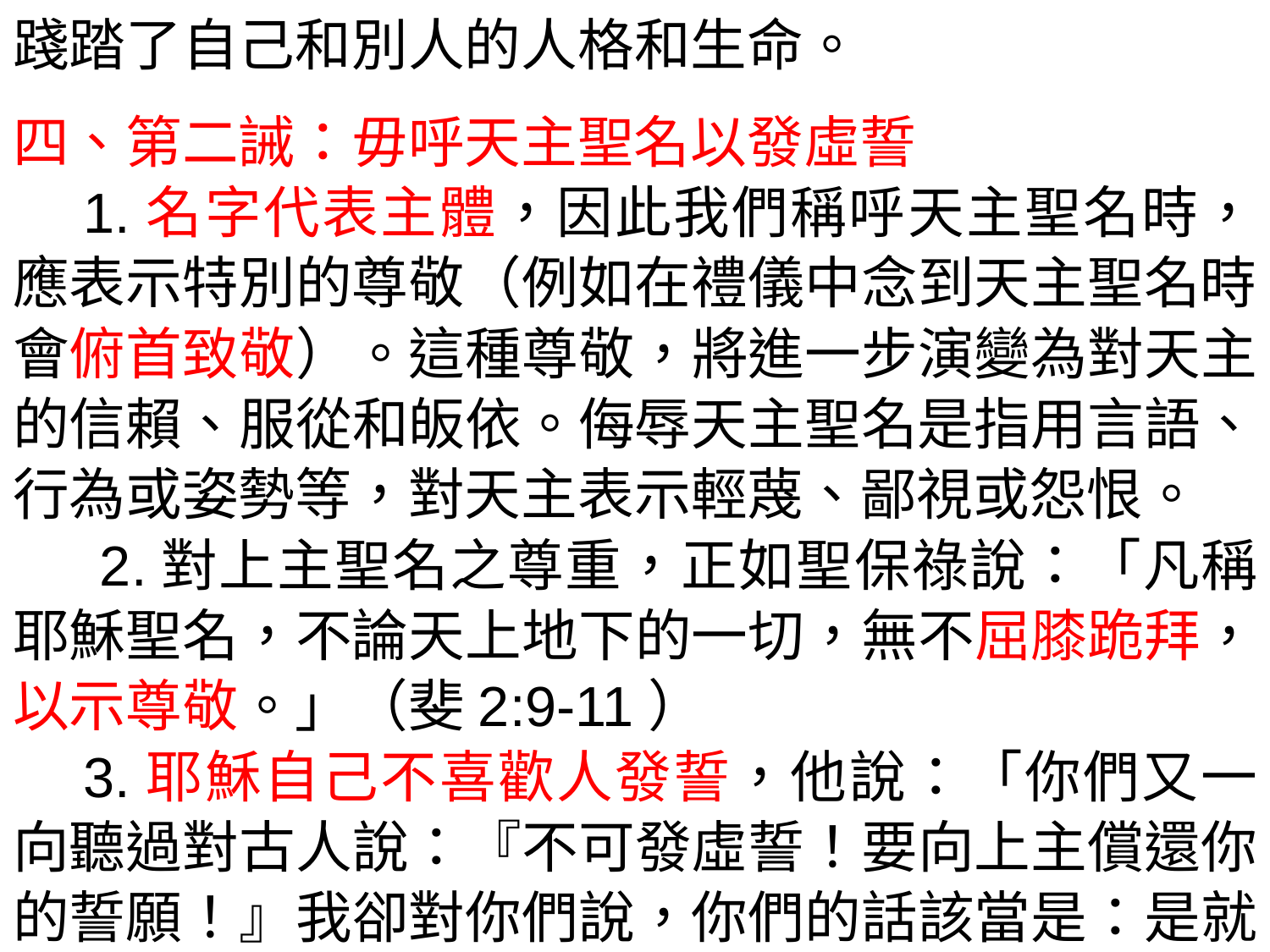

踐踏了自己和別人的人格和生命。
四、第二誡：毋呼天主聖名以發虛誓
    1.名字代表主體，因此我們稱呼天主聖名時，應表示特別的尊敬（例如在禮儀中念到天主聖名時會俯首致敬）。這種尊敬，將進一步演變為對天主的信賴、服從和皈依。侮辱天主聖名是指用言語、行為或姿勢等，對天主表示輕蔑、鄙視或怨恨。
   2.對上主聖名之尊重，正如聖保祿說：「凡稱耶穌聖名，不論天上地下的一切，無不屈膝跪拜，以示尊敬。」（斐2:9-11）
    3.耶穌自己不喜歡人發誓，他說：「你們又一向聽過對古人說：『不可發虛誓！要向上主償還你的誓願！』我卻對你們說，你們的話該當是：是就說